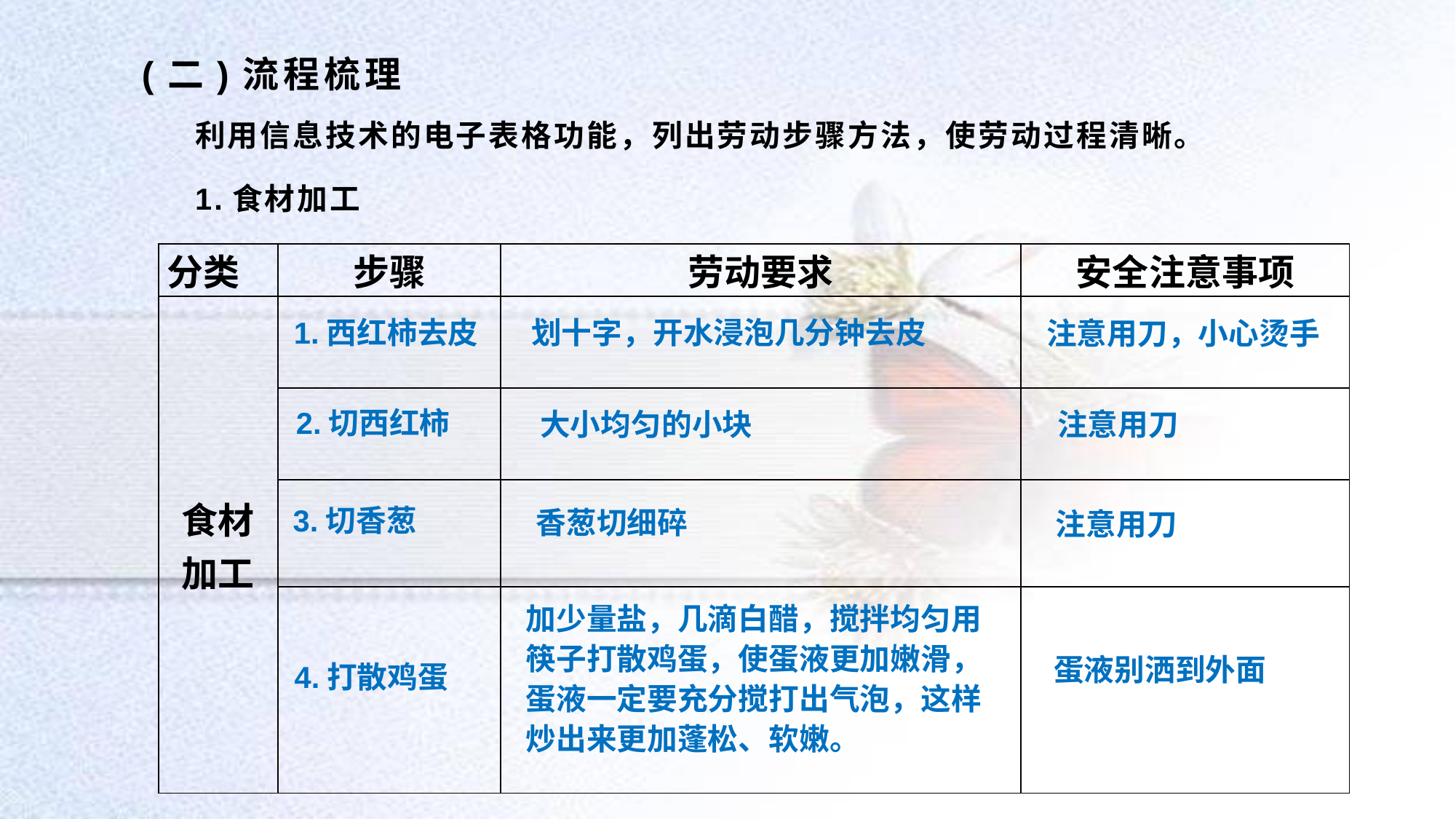

# (二)流程梳理
利用信息技术的电子表格功能，列出劳动步骤方法，使劳动过程清晰。
1.食材加工
| 分类 | 步骤 | 劳动要求 | 安全注意事项 |
| --- | --- | --- | --- |
| 食材加工 |  |  |  |
|  |  |  |  |
|  |  |  |  |
|  |  |  |  |
1.西红柿去皮
划十字，开水浸泡几分钟去皮
注意用刀，小心烫手
2.切西红柿
注意用刀
大小均匀的小块
3.切香葱
香葱切细碎
注意用刀
加少量盐，几滴白醋，搅拌均匀用筷子打散鸡蛋，使蛋液更加嫩滑，蛋液一定要充分搅打出气泡，这样炒出来更加蓬松、软嫩。
蛋液别洒到外面
4.打散鸡蛋